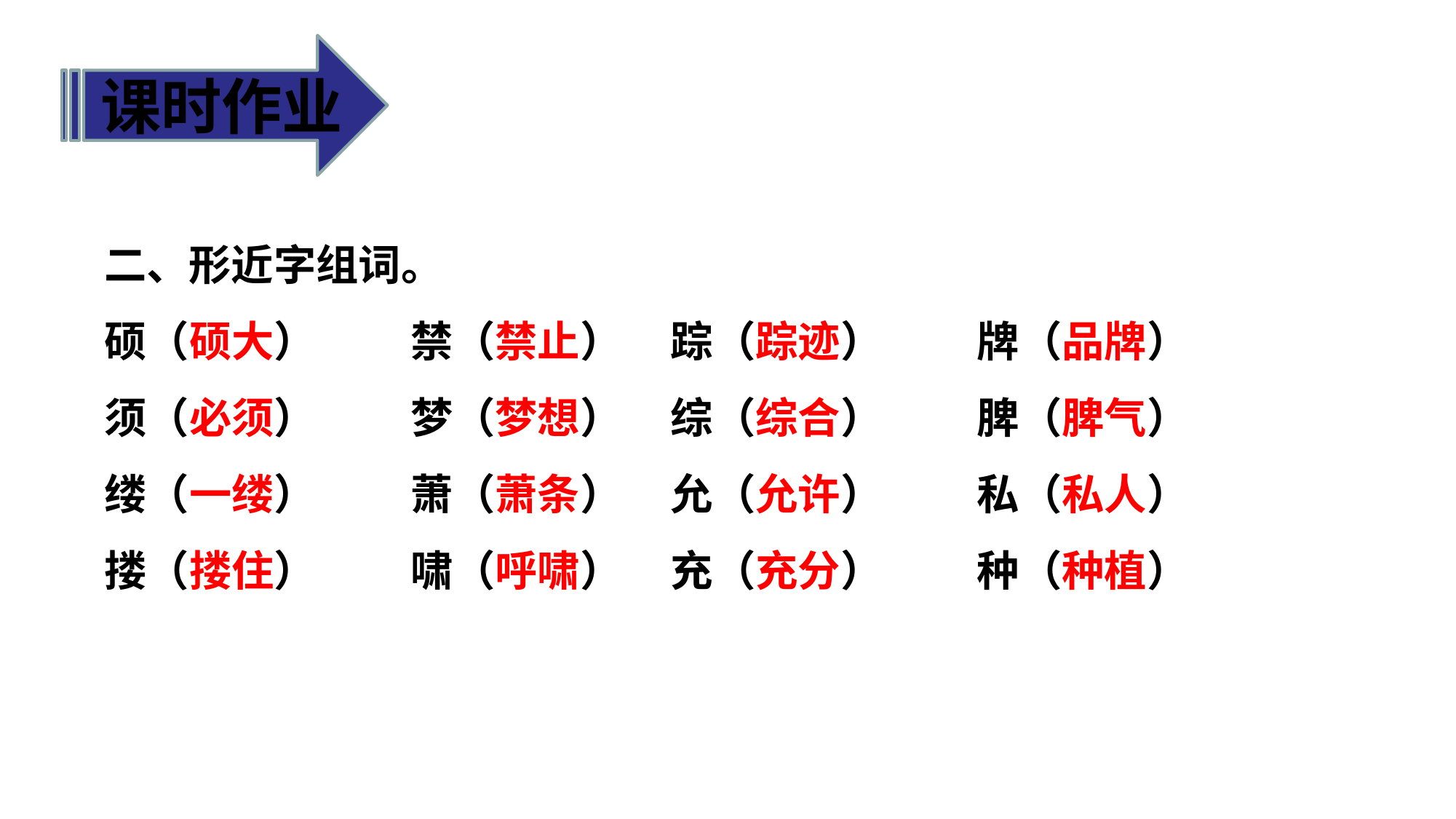

课时作业
二、形近字组词。
硕（硕大） 　　禁（禁止）     踪（踪迹） 　　牌（品牌）
须（必须） 　　梦（梦想）     综（综合） 　　脾（脾气）
缕（一缕） 　　萧（萧条）     允（允许） 　　私（私人）
搂（搂住） 　　啸（呼啸）     充（充分） 　　种（种植）